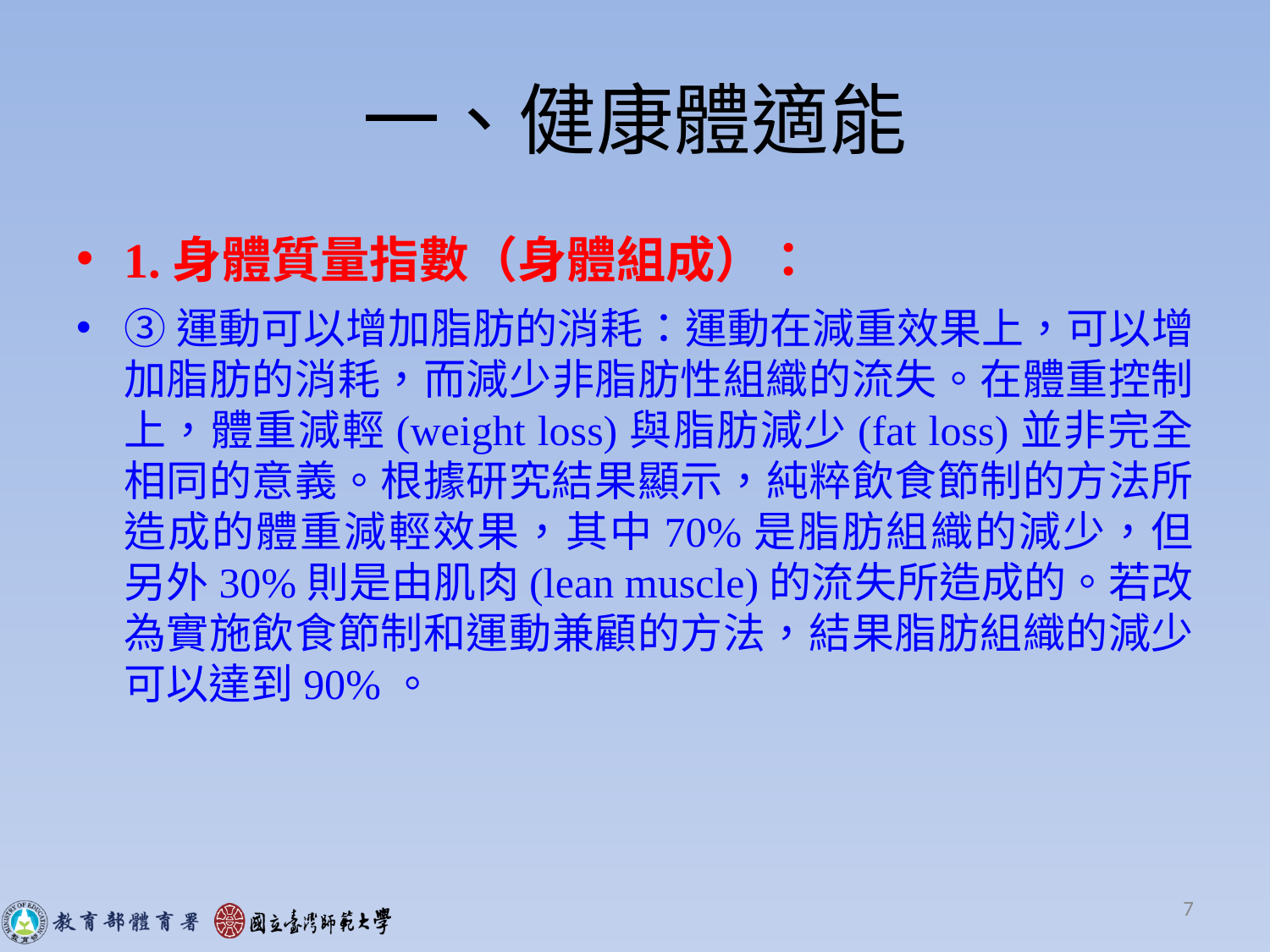

# 一、健康體適能
1.身體質量指數（身體組成）：
③運動可以增加脂肪的消耗：運動在減重效果上，可以增加脂肪的消耗，而減少非脂肪性組織的流失。在體重控制上，體重減輕(weight loss)與脂肪減少(fat loss)並非完全相同的意義。根據研究結果顯示，純粹飲食節制的方法所造成的體重減輕效果，其中70%是脂肪組織的減少，但另外30%則是由肌肉(lean muscle)的流失所造成的。若改為實施飲食節制和運動兼顧的方法，結果脂肪組織的減少可以達到90%。

7